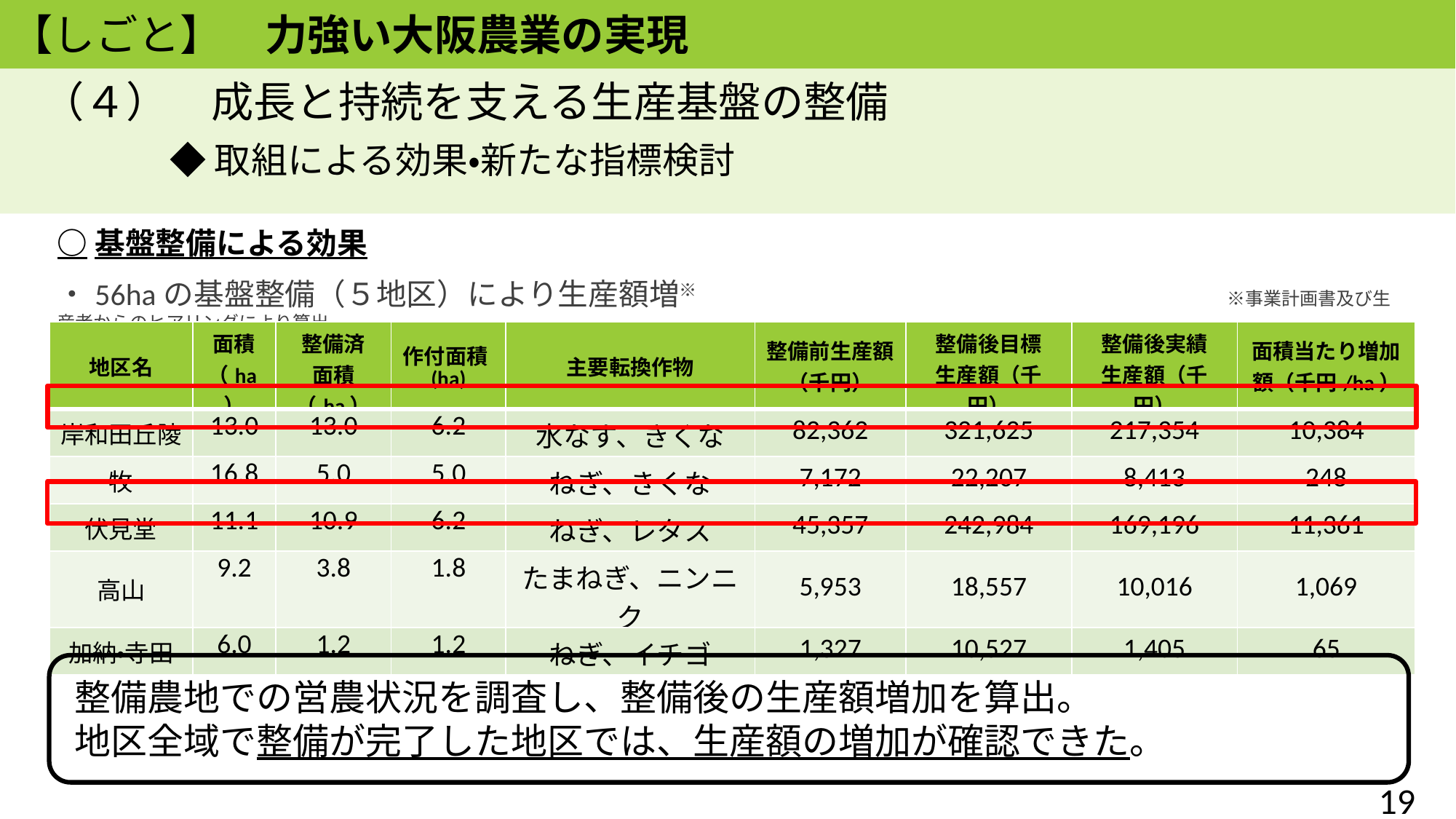

【しごと】　力強い大阪農業の実現

（４）　成長と持続を支える生産基盤の整備
◆取組による効果・新たな指標検討
○基盤整備による効果

・56haの基盤整備（５地区）により生産額増※　　　　　  　　　　　　　　　　　　※事業計画書及び生産者からのヒアリングにより算出
| 地区名 | 面積 （ha） | 整備済 面積（ha） | 作付面積(ha) | 主要転換作物 | 整備前生産額 （千円） | 整備後目標 生産額（千円） | 整備後実績 生産額（千円） | 面積当たり増加額（千円/ha） |
| --- | --- | --- | --- | --- | --- | --- | --- | --- |
| 岸和田丘陵 | 13.0 | 13.0 | 6.2 | 水なす、きくな | 82,362 | 321,625 | 217,354 | 10,384 |
| 牧 | 16.8 | 5.0 | 5.0 | ねぎ、きくな | 7,172 | 22,207 | 8,413 | 248 |
| 伏見堂 | 11.1 | 10.9 | 6.2 | ねぎ、レタス | 45,357 | 242,984 | 169,196 | 11,361 |
| 高山 | 9.2 | 3.8 | 1.8 | たまねぎ、ニンニク | 5,953 | 18,557 | 10,016 | 1,069 |
| 加納・寺田 | 6.0 | 1.2 | 1.2 | ねぎ、イチゴ | 1,327 | 10,527 | 1,405 | 65 |

整備農地での営農状況を調査し、整備後の生産額増加を算出。
地区全域で整備が完了した地区では、生産額の増加が確認できた。
19